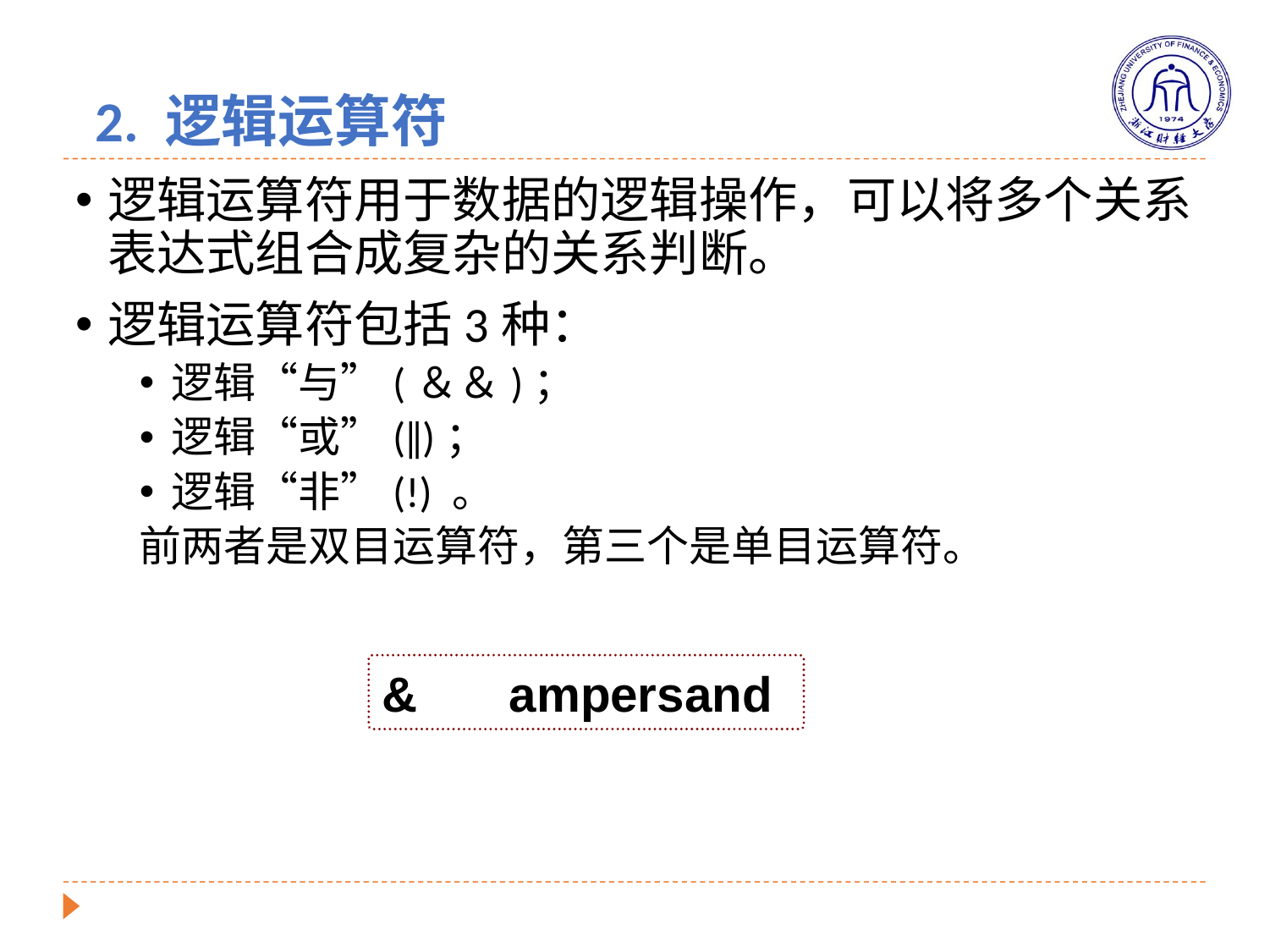

# 2. 逻辑运算符
逻辑运算符用于数据的逻辑操作，可以将多个关系表达式组合成复杂的关系判断。
逻辑运算符包括3种：
逻辑“与”(＆＆)；
逻辑“或”(‖)；
逻辑“非”(!) 。
前两者是双目运算符，第三个是单目运算符。
&	ampersand